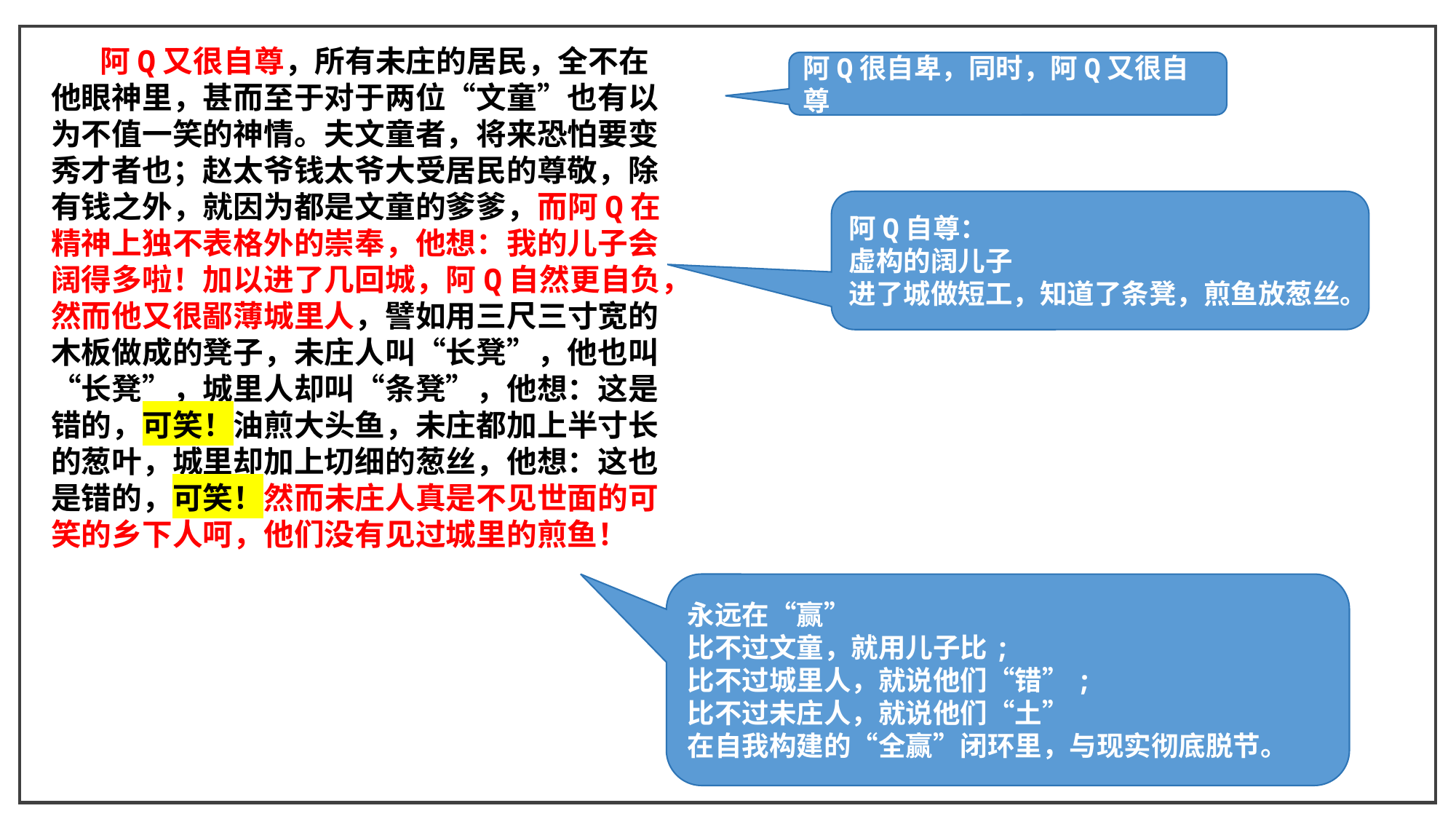

阿Q又很自尊，所有未庄的居民，全不在他眼神里，甚而至于对于两位“文童”也有以为不值一笑的神情。夫文童者，将来恐怕要变秀才者也；赵太爷钱太爷大受居民的尊敬，除有钱之外，就因为都是文童的爹爹，而阿Q在精神上独不表格外的崇奉，他想：我的儿子会阔得多啦！加以进了几回城，阿Q自然更自负，然而他又很鄙薄城里人，譬如用三尺三寸宽的木板做成的凳子，未庄人叫“长凳”，他也叫“长凳”，城里人却叫“条凳”，他想：这是错的，可笑！油煎大头鱼，未庄都加上半寸长的葱叶，城里却加上切细的葱丝，他想：这也是错的，可笑！然而未庄人真是不见世面的可笑的乡下人呵，他们没有见过城里的煎鱼！
阿Q很自卑，同时，阿Q又很自尊
阿Q自尊：
虚构的阔儿子
进了城做短工，知道了条凳，煎鱼放葱丝。
永远在“赢”
比不过文童，就用儿子比;
比不过城里人，就说他们“错”;
比不过未庄人，就说他们“土”
在自我构建的“全赢”闭环里，与现实彻底脱节。